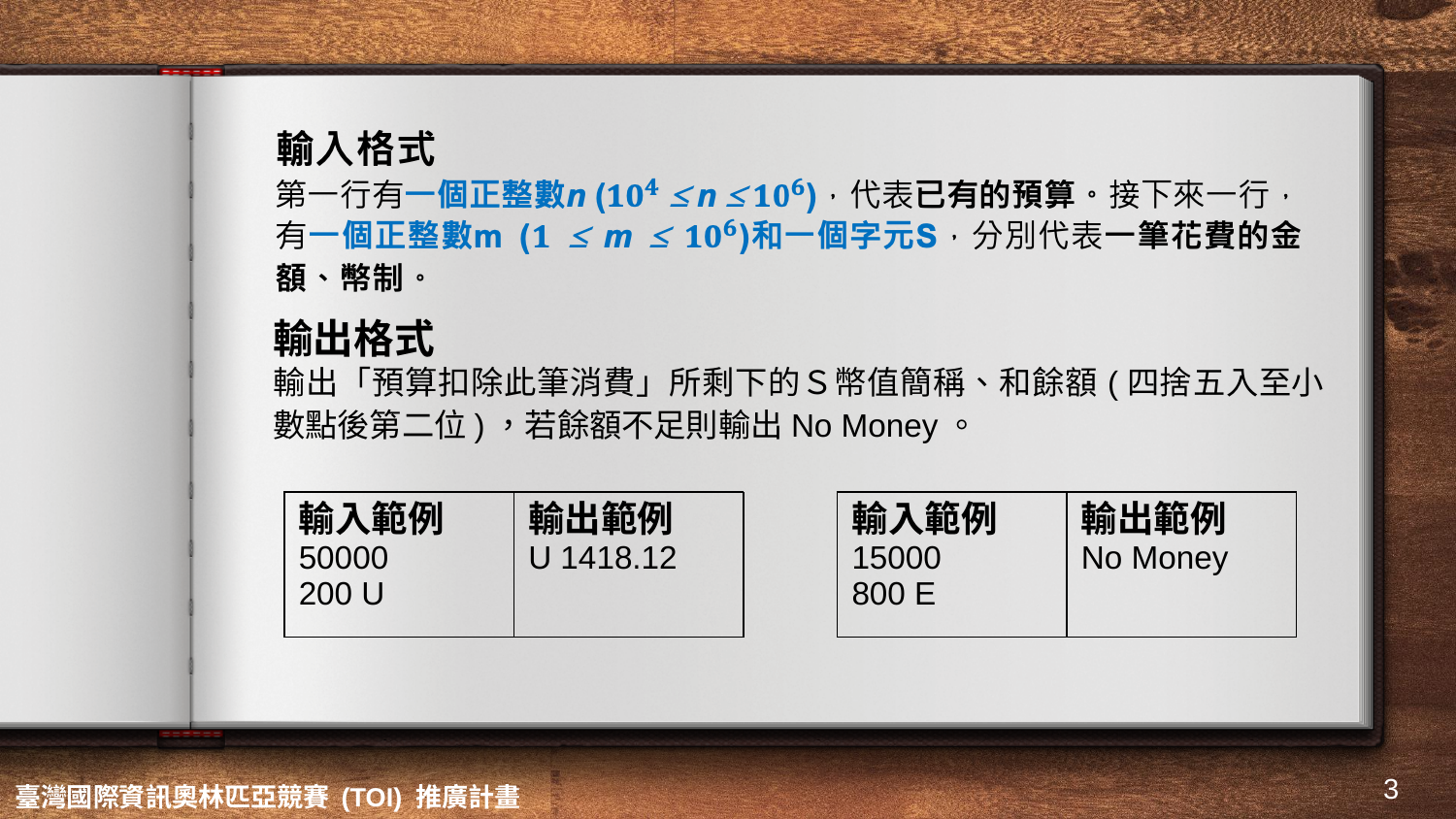

輸出格式
輸出「預算扣除此筆消費」所剩下的Ｓ幣值簡稱、和餘額(四捨五入至小數點後第二位)，若餘額不足則輸出No Money。

| 輸入範例 50000 200 U | 輸出範例 U 1418.12 |
| --- | --- |
| 輸入範例 15000 800 E | 輸出範例 No Money |
| --- | --- |
3